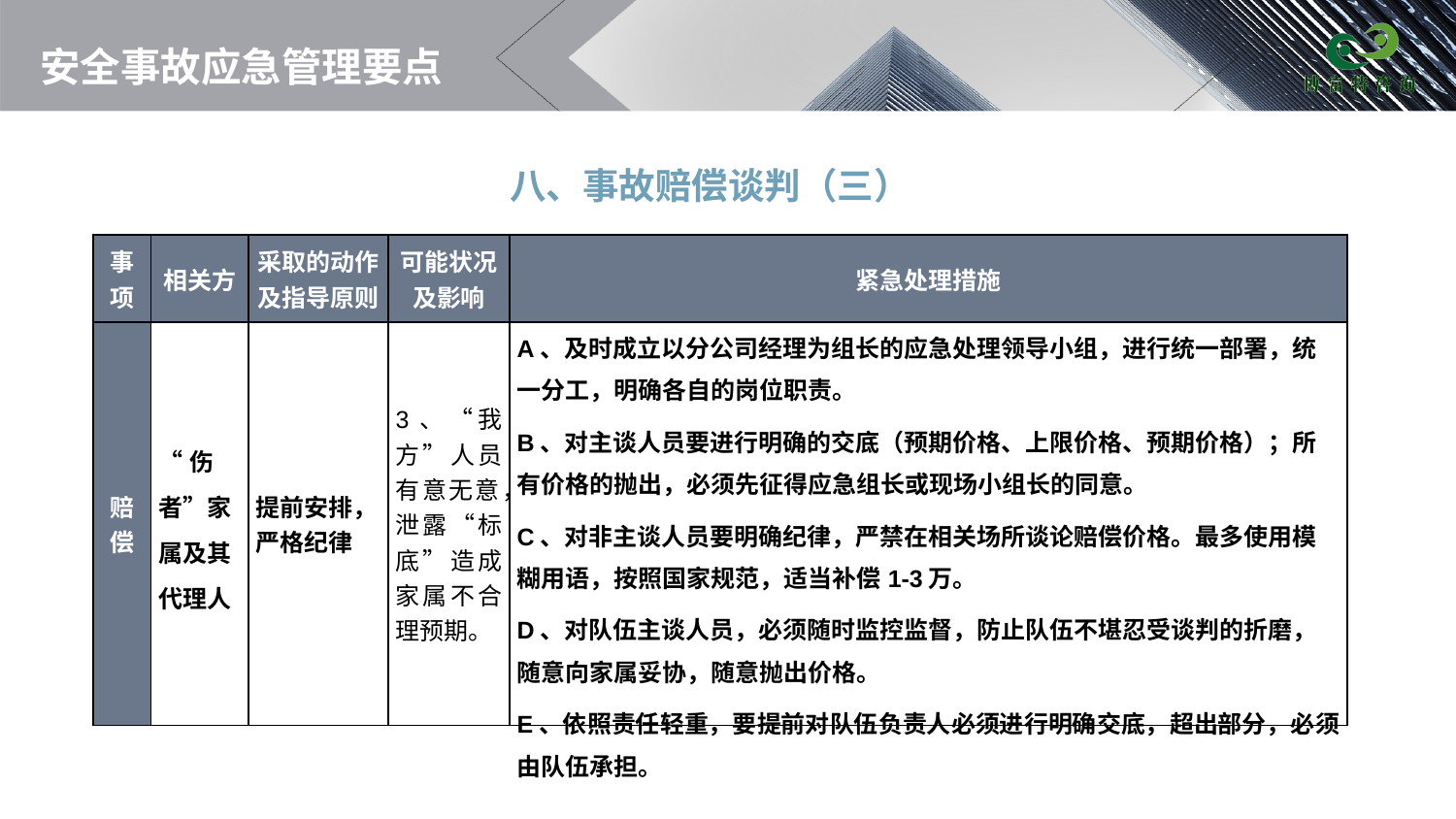

# 安全事故应急管理要点
八、事故赔偿谈判（三）
| 事项 | 相关方 | 采取的动作及指导原则 | 可能状况及影响 | 紧急处理措施 |
| --- | --- | --- | --- | --- |
| 赔偿 | “伤者”家属及其代理人 | 提前安排， 严格纪律 | 3、“我方”人员有意无意，泄露“标底”造成家属不合理预期。 | A、及时成立以分公司经理为组长的应急处理领导小组，进行统一部署，统一分工，明确各自的岗位职责。 B、对主谈人员要进行明确的交底（预期价格、上限价格、预期价格）；所有价格的抛出，必须先征得应急组长或现场小组长的同意。 C、对非主谈人员要明确纪律，严禁在相关场所谈论赔偿价格。最多使用模糊用语，按照国家规范，适当补偿1-3万。 D、对队伍主谈人员，必须随时监控监督，防止队伍不堪忍受谈判的折磨，随意向家属妥协，随意抛出价格。 E、依照责任轻重，要提前对队伍负责人必须进行明确交底，超出部分，必须由队伍承担。 |